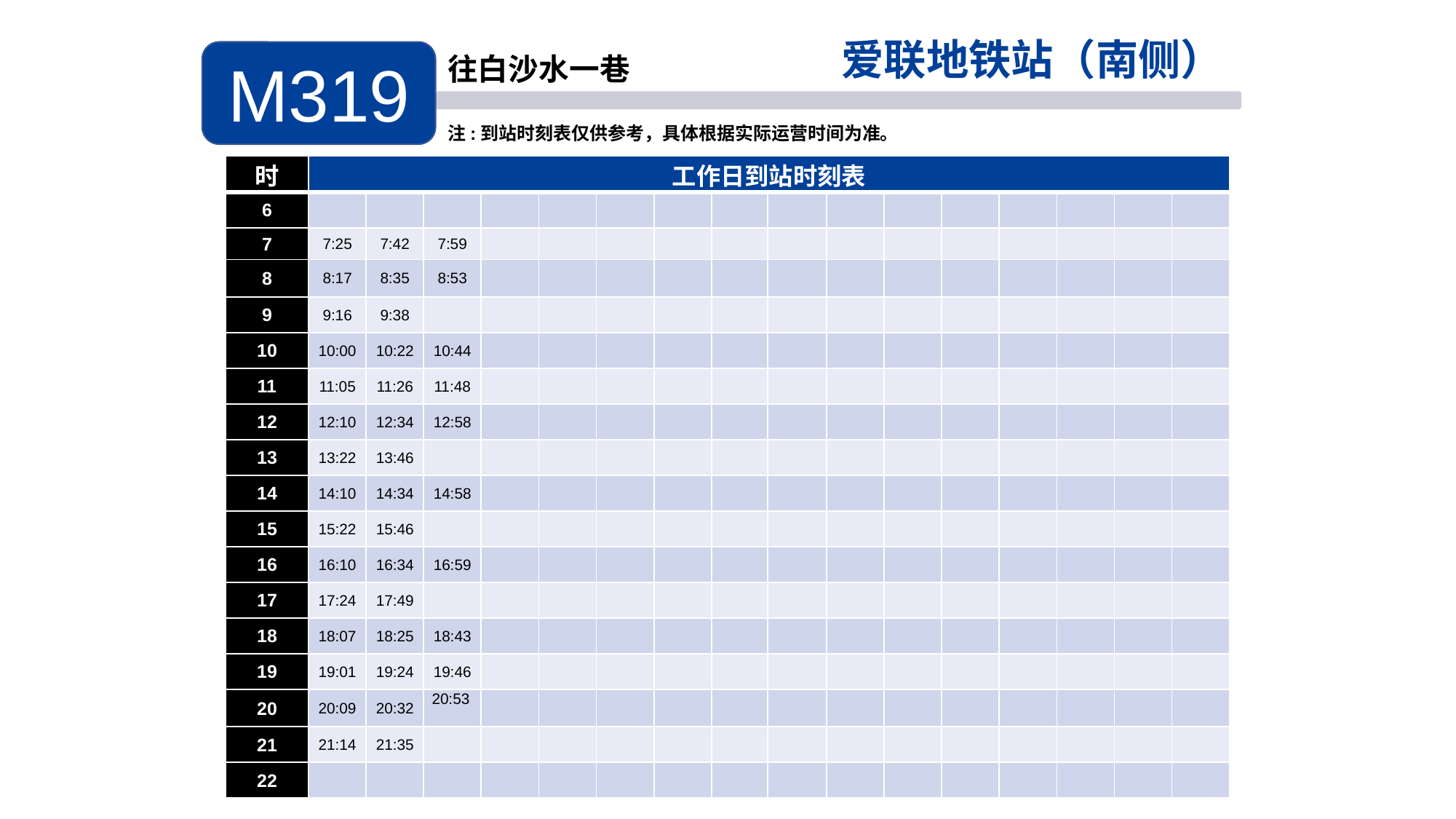

爱联地铁站（南侧）
M319
往白沙水一巷

注:到站时刻表仅供参考，具体根据实际运营时间为准。
| 时 | 工作日到站时刻表 |  |  |  |  |  |  |  |  |  |  |  |  |  |  |  |
| --- | --- | --- | --- | --- | --- | --- | --- | --- | --- | --- | --- | --- | --- | --- | --- | --- |
| 6 |  |  |  |  |  |  |  |  |  |  |  |  |  |  |  |  |
| 7 | 7:25 | 7:42 | 7:59 |  |  |  |  |  |  |  |  |  |  |  |  |  |
| 8 | 8:17 | 8:35 | 8:53 |  |  |  |  |  |  |  |  |  |  |  |  |  |
| 9 | 9:16 | 9:38 |  |  |  |  |  |  |  |  |  |  |  |  |  |  |
| 10 | 10:00 | 10:22 | 10:44 |  |  |  |  |  |  |  |  |  |  |  |  |  |
| 11 | 11:05 | 11:26 | 11:48 |  |  |  |  |  |  |  |  |  |  |  |  |  |
| 12 | 12:10 | 12:34 | 12:58 |  |  |  |  |  |  |  |  |  |  |  |  |  |
| 13 | 13:22 | 13:46 |  |  |  |  |  |  |  |  |  |  |  |  |  |  |
| 14 | 14:10 | 14:34 | 14:58 |  |  |  |  |  |  |  |  |  |  |  |  |  |
| 15 | 15:22 | 15:46 |  |  |  |  |  |  |  |  |  |  |  |  |  |  |
| 16 | 16:10 | 16:34 | 16:59 |  |  |  |  |  |  |  |  |  |  |  |  |  |
| 17 | 17:24 | 17:49 |  |  |  |  |  |  |  |  |  |  |  |  |  |  |
| 18 | 18:07 | 18:25 | 18:43 |  |  |  |  |  |  |  |  |  |  |  |  |  |
| 19 | 19:01 | 19:24 | 19:46 |  |  |  |  |  |  |  |  |  |  |  |  |  |
| 20 | 20:09 | 20:32 | 20:53 |  |  |  |  |  |  |  |  |  |  |  |  |  |
| 21 | 21:14 | 21:35 |  |  |  |  |  |  |  |  |  |  |  |  |  |  |
| 22 |  |  |  |  |  |  |  |  |  |  |  |  |  |  |  |  |